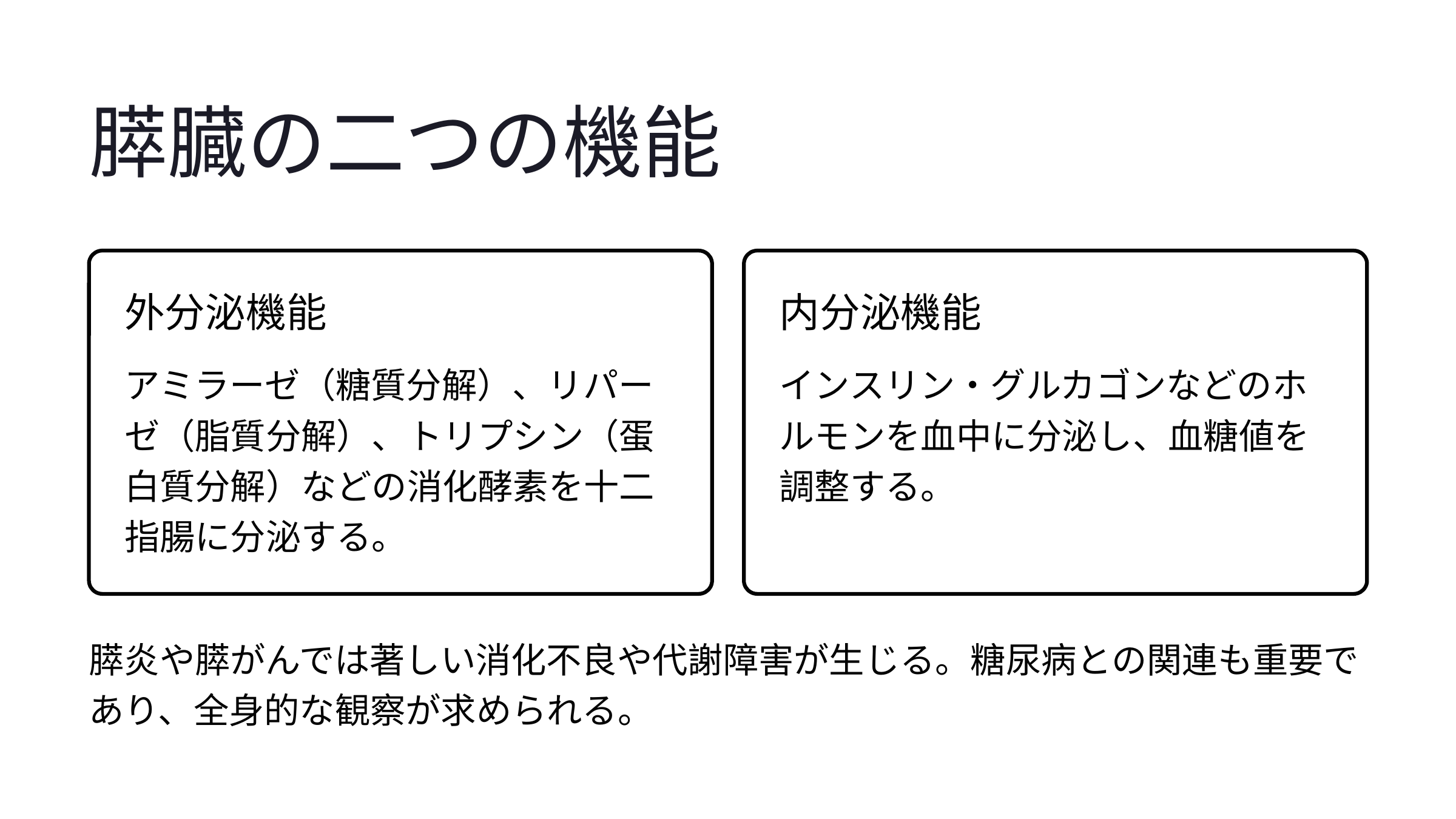

膵臓の二つの機能

外分泌機能
内分泌機能
アミラーゼ（糖質分解）、リパーゼ（脂質分解）、トリプシン（蛋白質分解）などの消化酵素を十二指腸に分泌する。
インスリン・グルカゴンなどのホルモンを血中に分泌し、血糖値を調整する。
膵炎や膵がんでは著しい消化不良や代謝障害が生じる。糖尿病との関連も重要であり、全身的な観察が求められる。